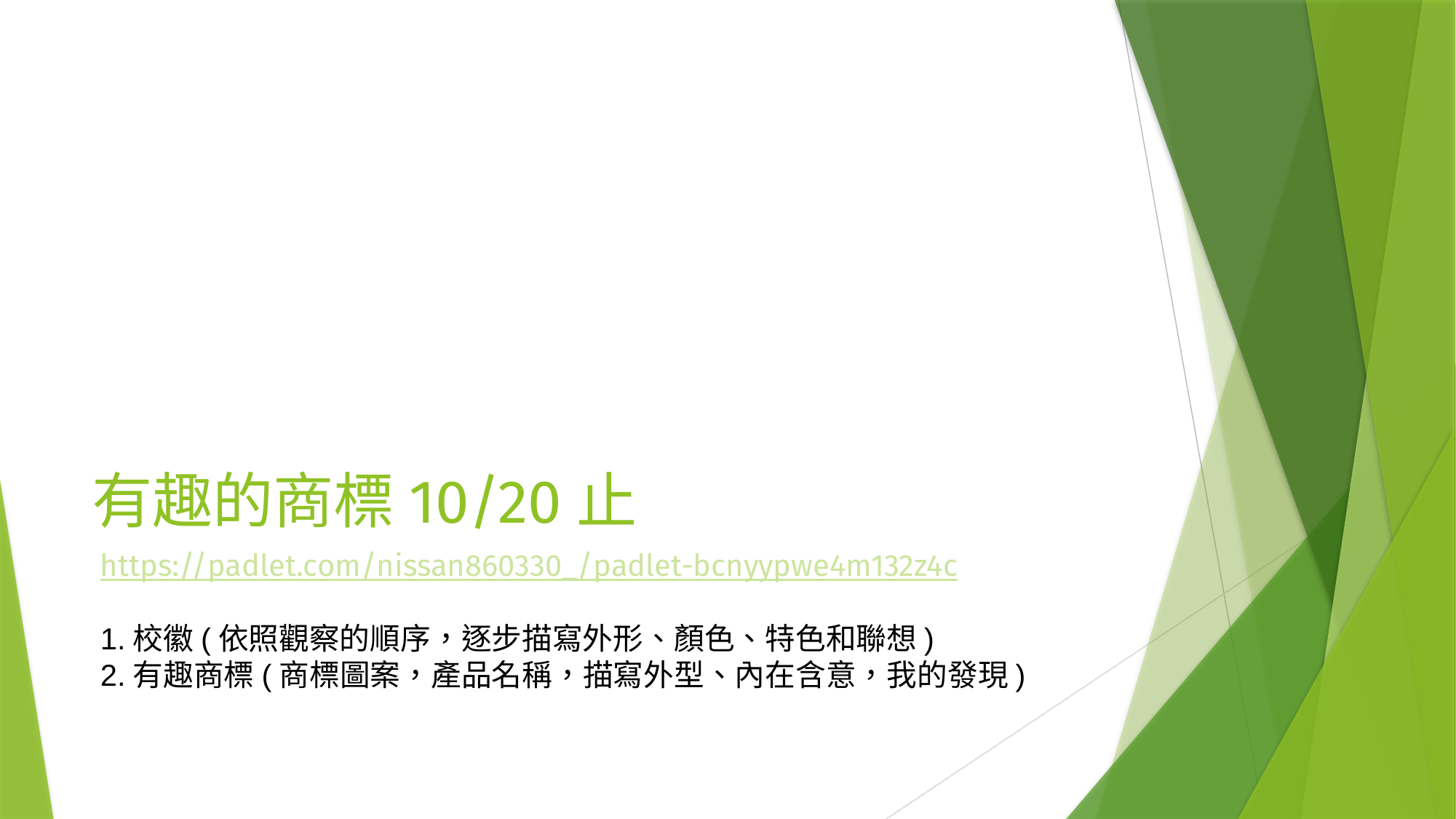

# 有趣的商標10/20止
https://padlet.com/nissan860330_/padlet-bcnyypwe4m132z4c

1.校徽(依照觀察的順序，逐步描寫外形、顏色、特色和聯想)
2.有趣商標(商標圖案，產品名稱，描寫外型、內在含意，我的發現)